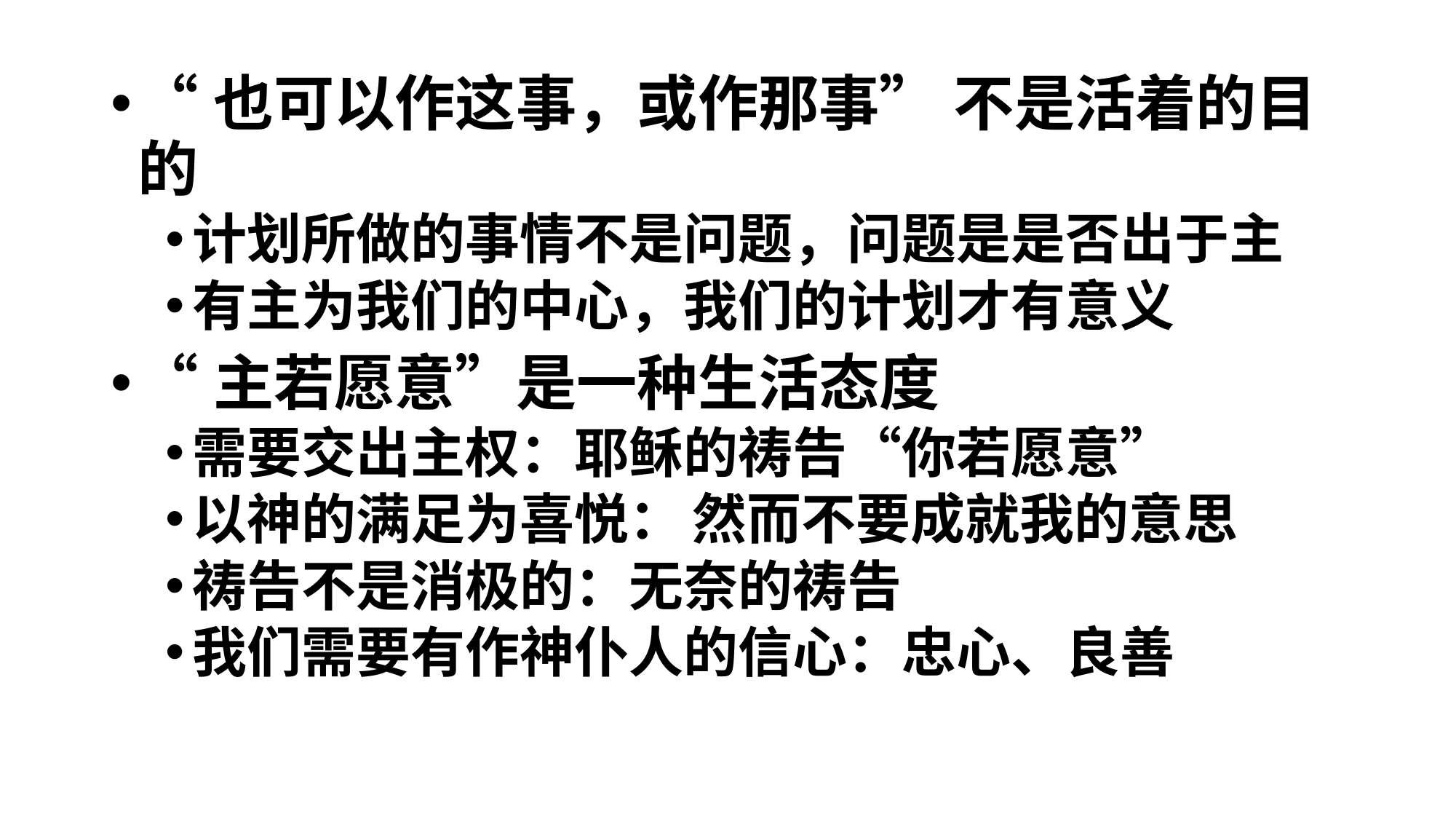

“也可以作这事，或作那事” 不是活着的目的
计划所做的事情不是问题，问题是是否出于主
有主为我们的中心，我们的计划才有意义
“主若愿意”是一种生活态度
需要交出主权：耶稣的祷告“你若愿意”
以神的满足为喜悦： 然而不要成就我的意思
祷告不是消极的：无奈的祷告
我们需要有作神仆人的信心：忠心、良善